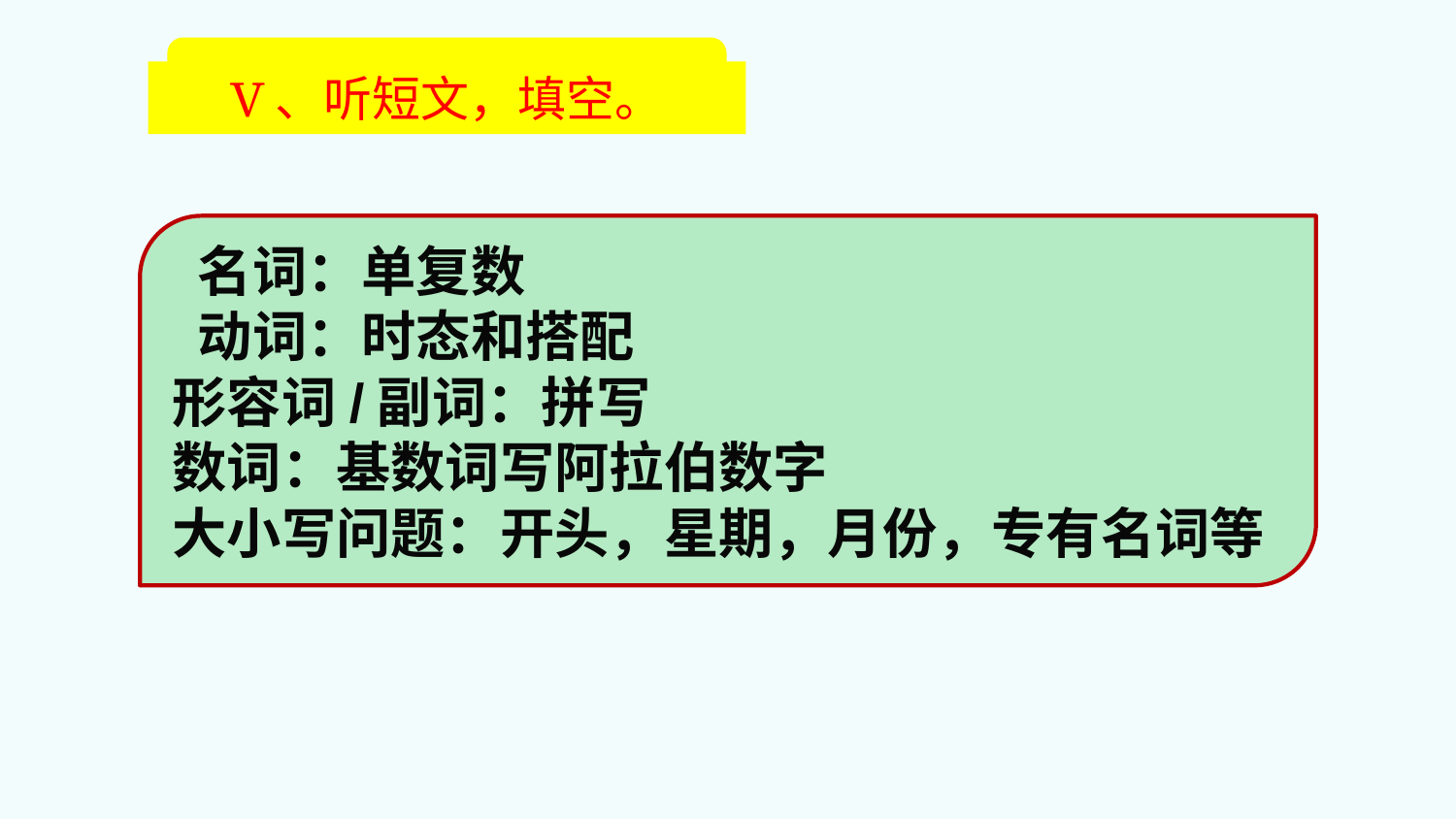

V、听短文，填空。
 名词：单复数
 动词：时态和搭配
形容词/副词：拼写
数词：基数词写阿拉伯数字
大小写问题：开头，星期，月份，专有名词等